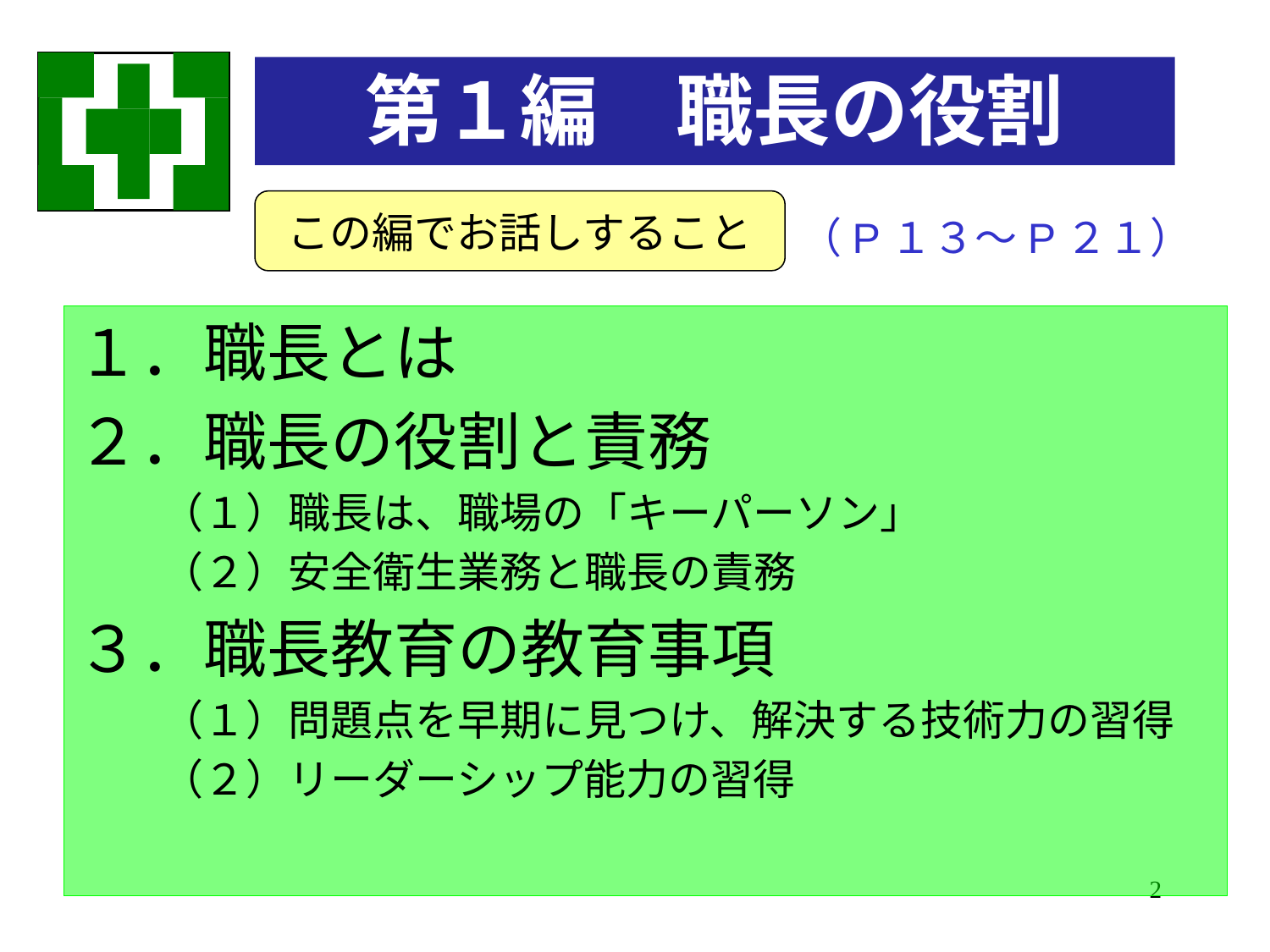

第１編　職長の役割
この編でお話しすること
（P１３～P２１）
１．職長とは
２．職長の役割と責務
　　（１）職長は、職場の「キーパーソン」
　　（２）安全衛生業務と職長の責務
３．職長教育の教育事項
　　（１）問題点を早期に見つけ、解決する技術力の習得
　　（２）リーダーシップ能力の習得

2